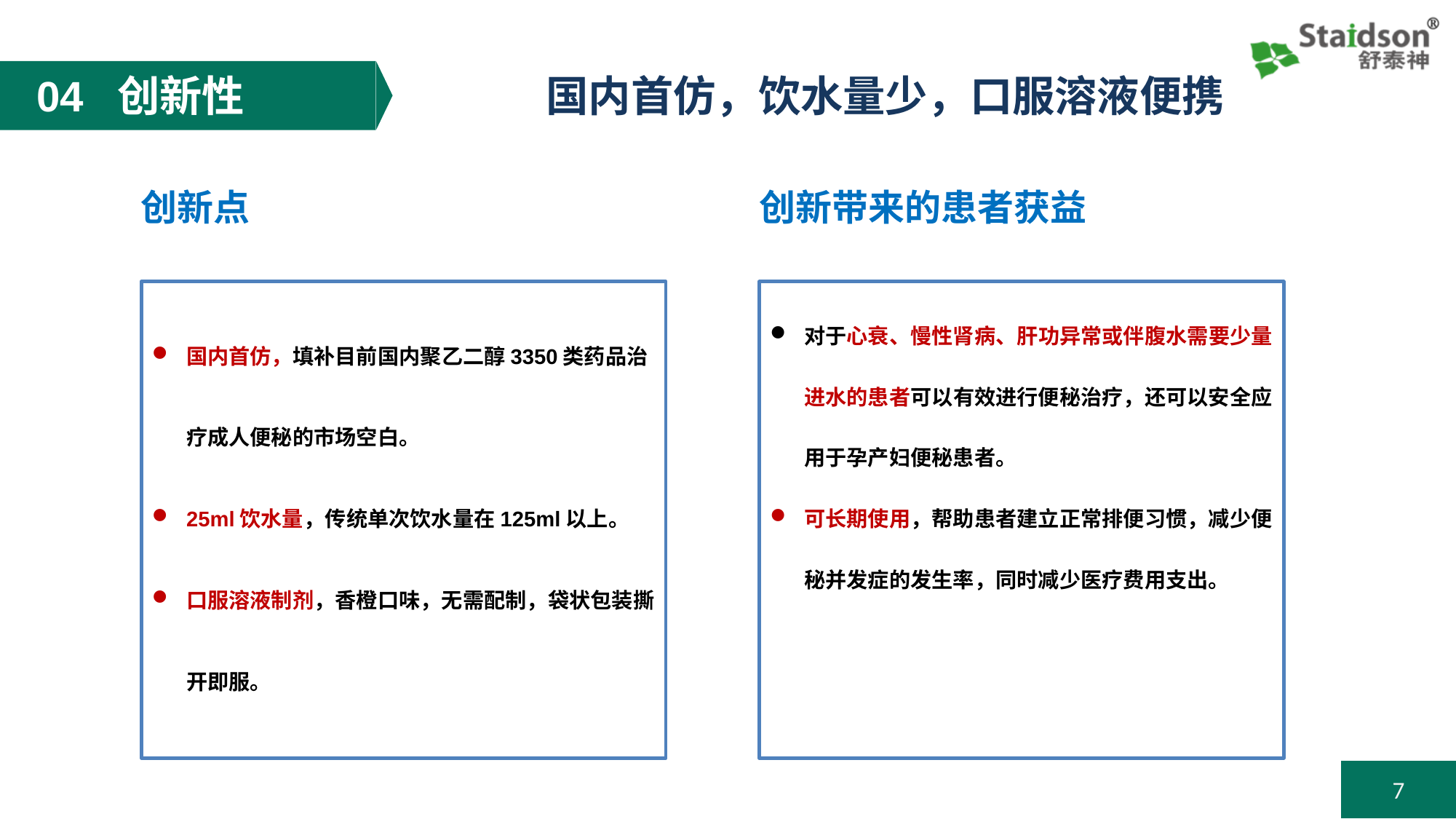

国内首仿，饮水量少，口服溶液便携
04  创新性
创新点
创新带来的患者获益
国内首仿，填补目前国内聚乙二醇3350类药品治疗成人便秘的市场空白。
25ml饮水量，传统单次饮水量在125ml以上。
口服溶液制剂，香橙口味，无需配制，袋状包装撕开即服。

对于心衰、慢性肾病、肝功异常或伴腹水需要少量进水的患者可以有效进行便秘治疗，还可以安全应用于孕产妇便秘患者。
可长期使用，帮助患者建立正常排便习惯，减少便秘并发症的发生率，同时减少医疗费用支出。